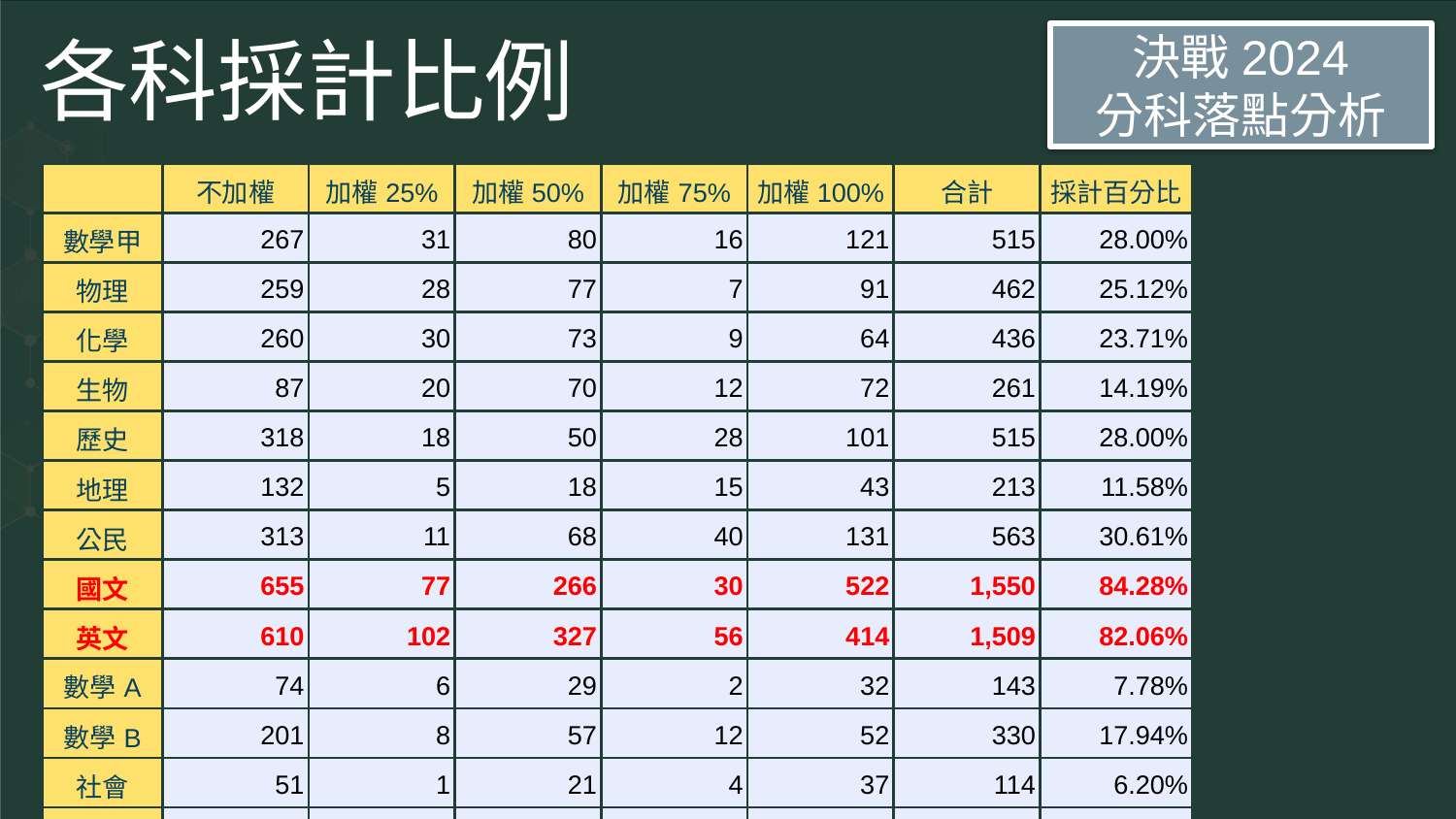

# 各科採計比例
決戰2024
分科落點分析

|  | 不加權 | 加權25% | 加權50% | 加權75% | 加權100% | 合計 | 採計百分比 |
| --- | --- | --- | --- | --- | --- | --- | --- |
| 數學甲 | 267 | 31 | 80 | 16 | 121 | 515 | 28.00% |
| 物理 | 259 | 28 | 77 | 7 | 91 | 462 | 25.12% |
| 化學 | 260 | 30 | 73 | 9 | 64 | 436 | 23.71% |
| 生物 | 87 | 20 | 70 | 12 | 72 | 261 | 14.19% |
| 歷史 | 318 | 18 | 50 | 28 | 101 | 515 | 28.00% |
| 地理 | 132 | 5 | 18 | 15 | 43 | 213 | 11.58% |
| 公民 | 313 | 11 | 68 | 40 | 131 | 563 | 30.61% |
| 國文 | 655 | 77 | 266 | 30 | 522 | 1,550 | 84.28% |
| 英文 | 610 | 102 | 327 | 56 | 414 | 1,509 | 82.06% |
| 數學A | 74 | 6 | 29 | 2 | 32 | 143 | 7.78% |
| 數學B | 201 | 8 | 57 | 12 | 52 | 330 | 17.94% |
| 社會 | 51 | 1 | 21 | 4 | 37 | 114 | 6.20% |
| 自然 | 22 | 2 | 4 | 4 | 13 | 45 | 2.45% |
| 術科 | 9 | 0 | 3 | 1 | 44 | 57 | 3.10% |